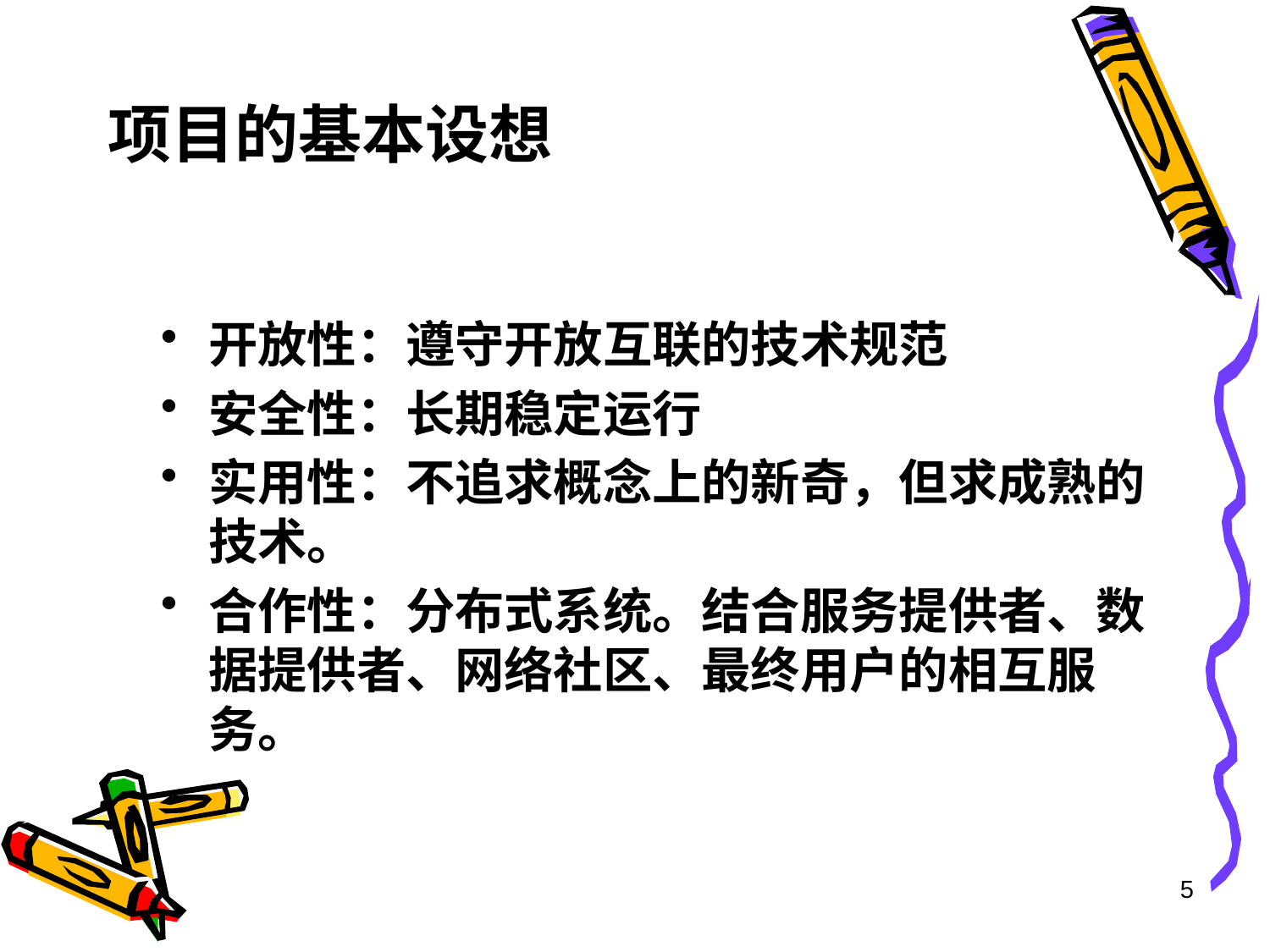

项目的基本设想
开放性：遵守开放互联的技术规范
安全性：长期稳定运行
实用性：不追求概念上的新奇，但求成熟的技术。
合作性：分布式系统。结合服务提供者、数据提供者、网络社区、最终用户的相互服务。
5